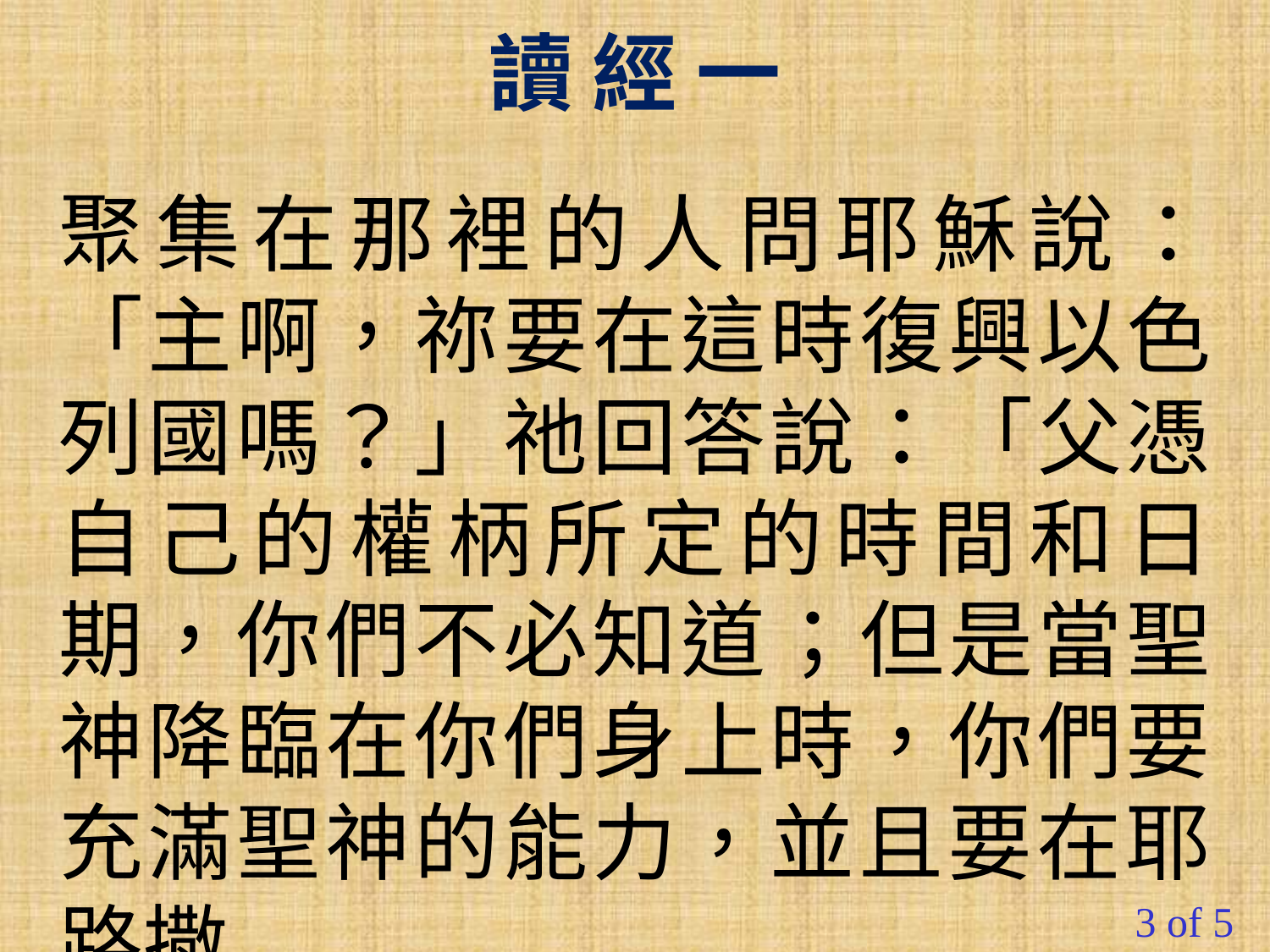

讀 經 一

聚集在那裡的人問耶穌說：「主啊，祢要在這時復興以色列國嗎？」祂回答說：「父憑自己的權柄所定的時間和日期，你們不必知道；但是當聖神降臨在你們身上時，你們要充滿聖神的能力，並且要在耶路撒

#
3 of 5